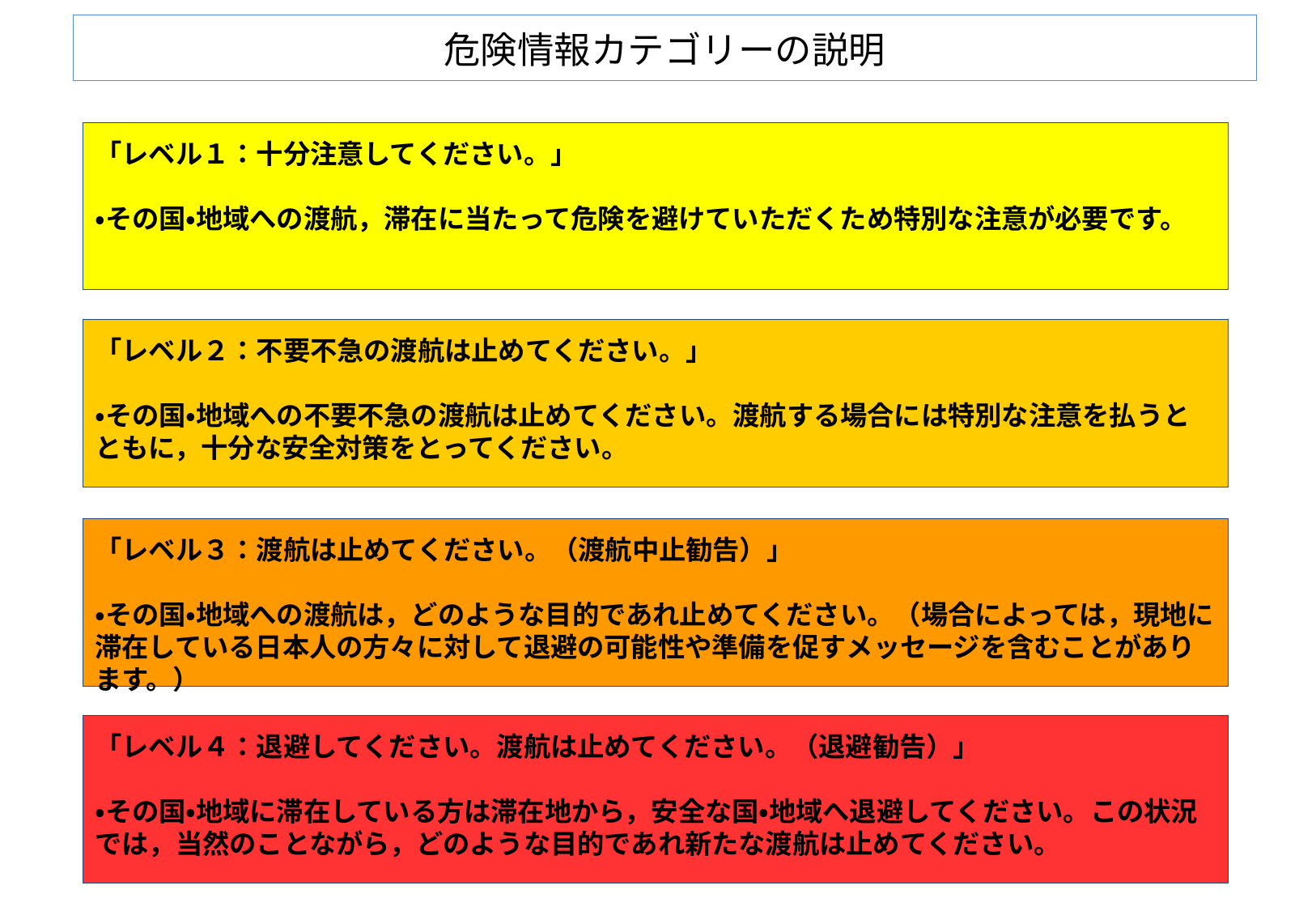

# 危険情報カテゴリーの説明
「レベル１：十分注意してください。」

・その国・地域への渡航，滞在に当たって危険を避けていただくため特別な注意が必要です。
「レベル２：不要不急の渡航は止めてください。」

・その国・地域への不要不急の渡航は止めてください。渡航する場合には特別な注意を払うとともに，十分な安全対策をとってください。

「レベル３：渡航は止めてください。（渡航中止勧告）」

・その国・地域への渡航は，どのような目的であれ止めてください。（場合によっては，現地に滞在している日本人の方々に対して退避の可能性や準備を促すメッセージを含むことがあります。）
「レベル４：退避してください。渡航は止めてください。（退避勧告）」

・その国・地域に滞在している方は滞在地から，安全な国・地域へ退避してください。この状況では，当然のことながら，どのような目的であれ新たな渡航は止めてください。